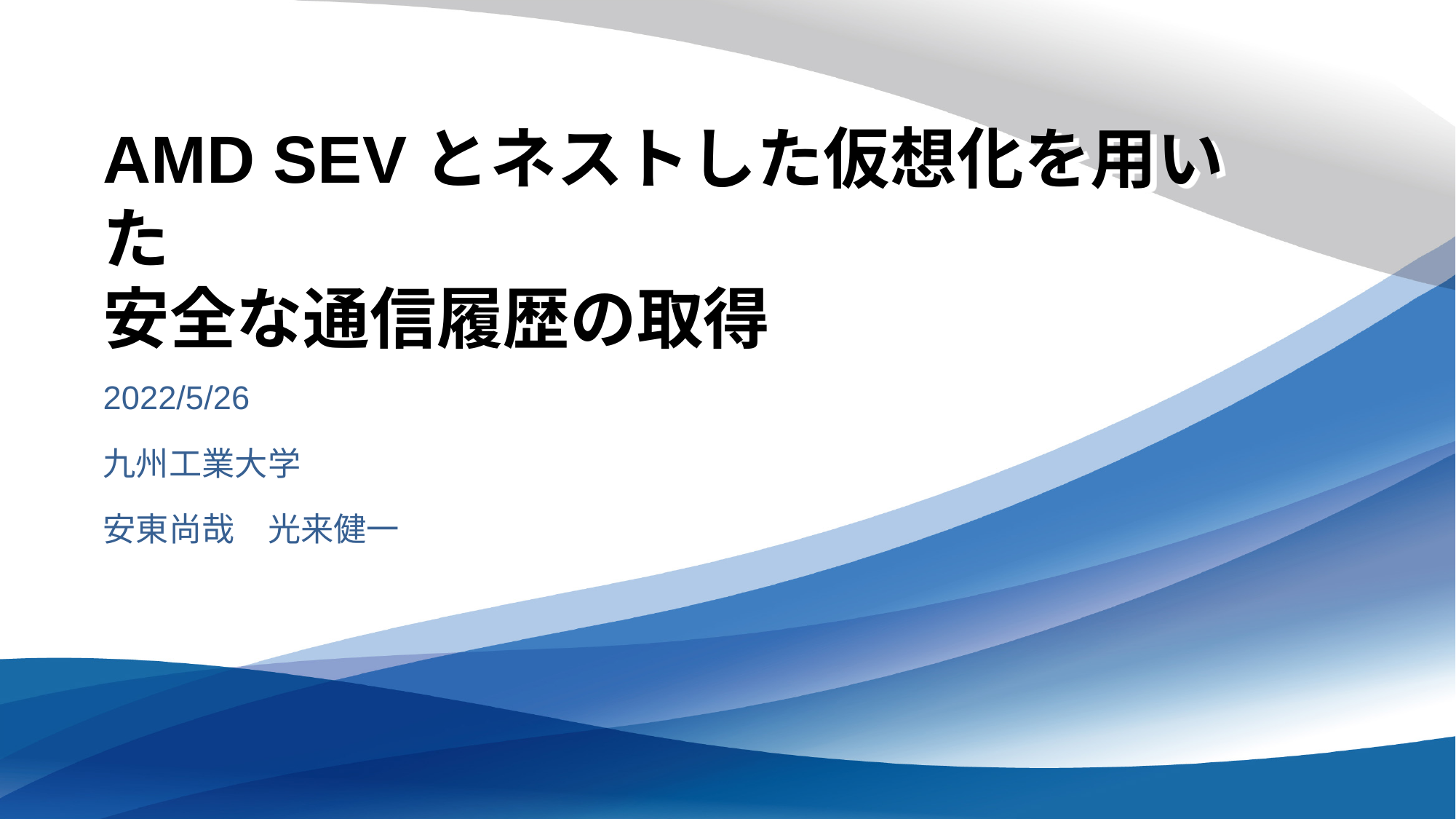

# AMD SEVとネストした仮想化を用いた 安全な通信履歴の取得
2022/5/26
九州工業大学
安東尚哉　光来健一